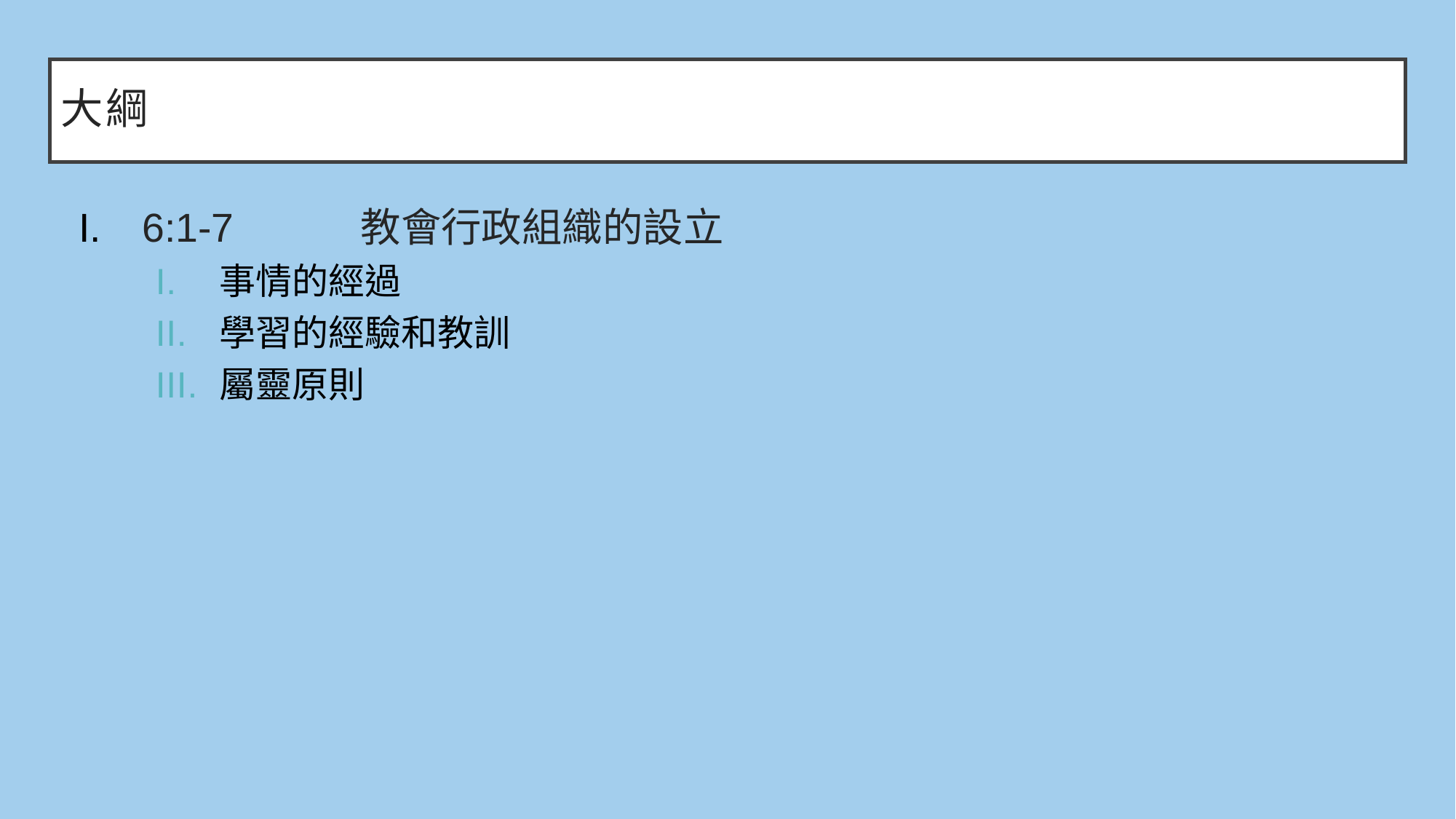

# 大綱
6:1-7		教會行政組織的設立
事情的經過
學習的經驗和教訓
屬靈原則